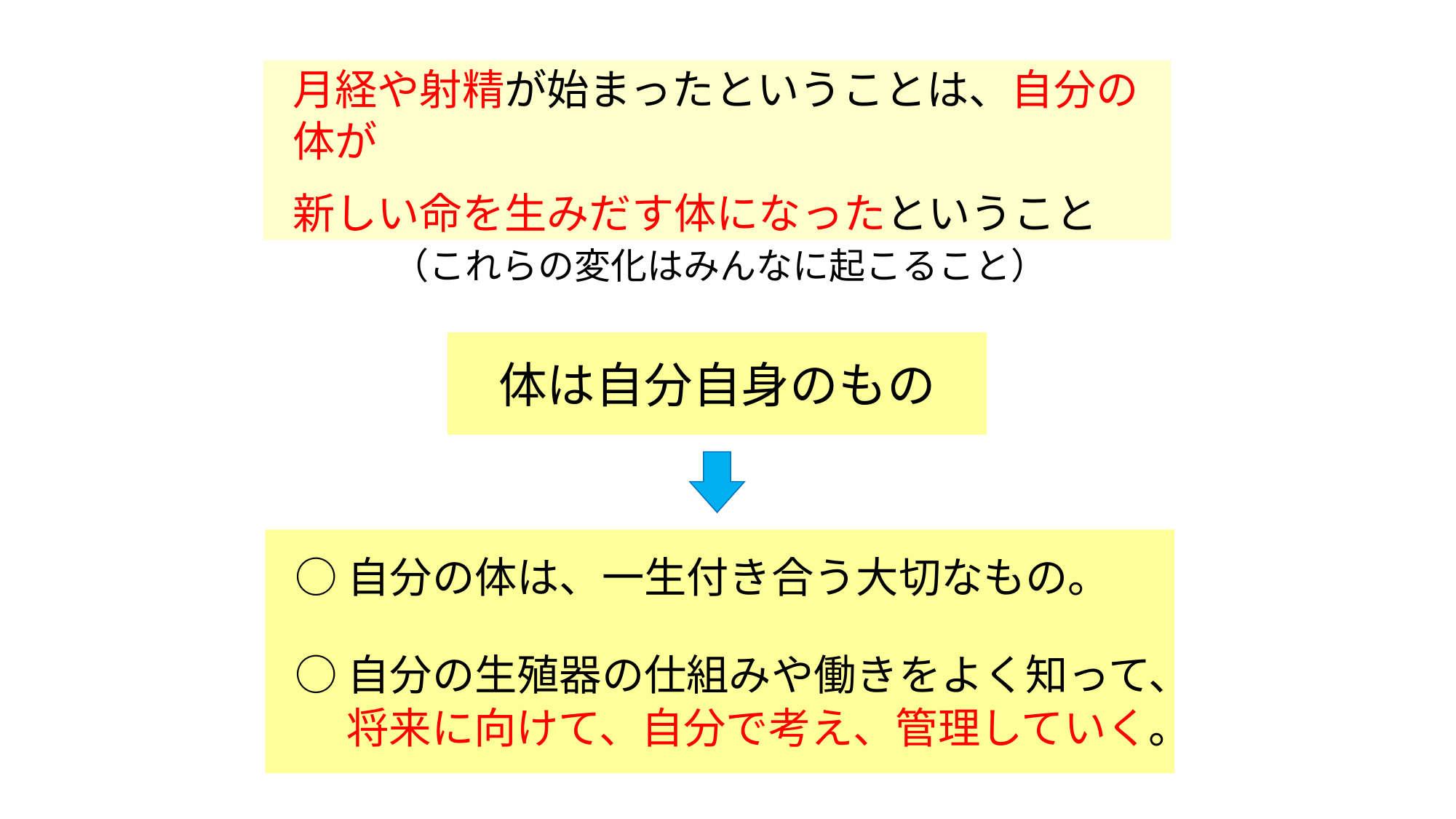

月経や射精が始まったということは、自分の体が
新しい命を生みだす体になったということ
（これらの変化はみんなに起こること）
# 体は自分自身のもの

  ○自分の体は、一生付き合う大切なもの。
  ○自分の生殖器の仕組みや働きをよく知って、
　   将来に向けて、自分で考え、管理していく。